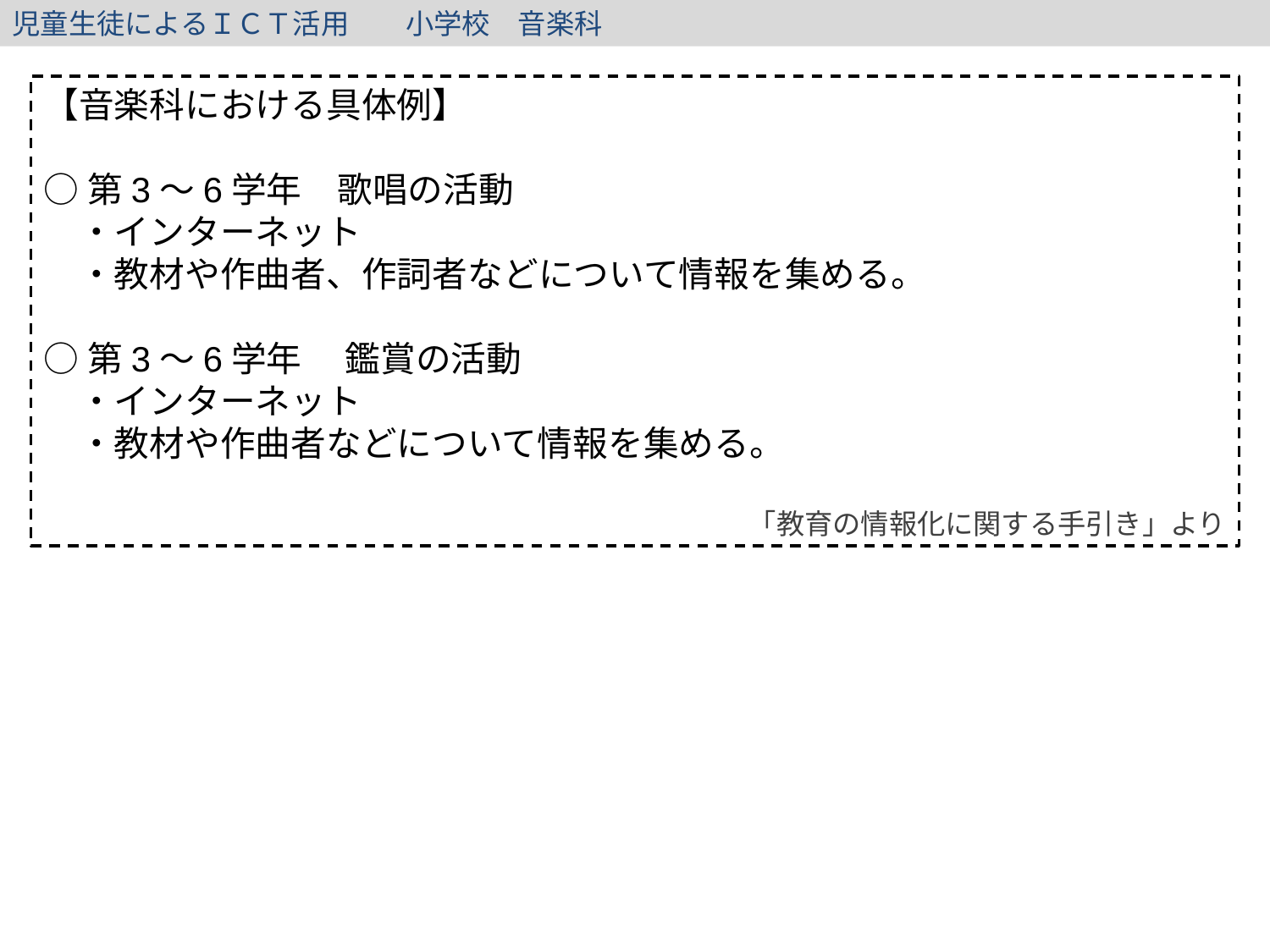

児童生徒によるＩＣＴ活用　　小学校　音楽科
【音楽科における具体例】

○第3～6学年　歌唱の活動
　・インターネット
　・教材や作曲者、作詞者などについて情報を集める。

○第3～6学年 　鑑賞の活動
　・インターネット
　・教材や作曲者などについて情報を集める。

「教育の情報化に関する手引き」より